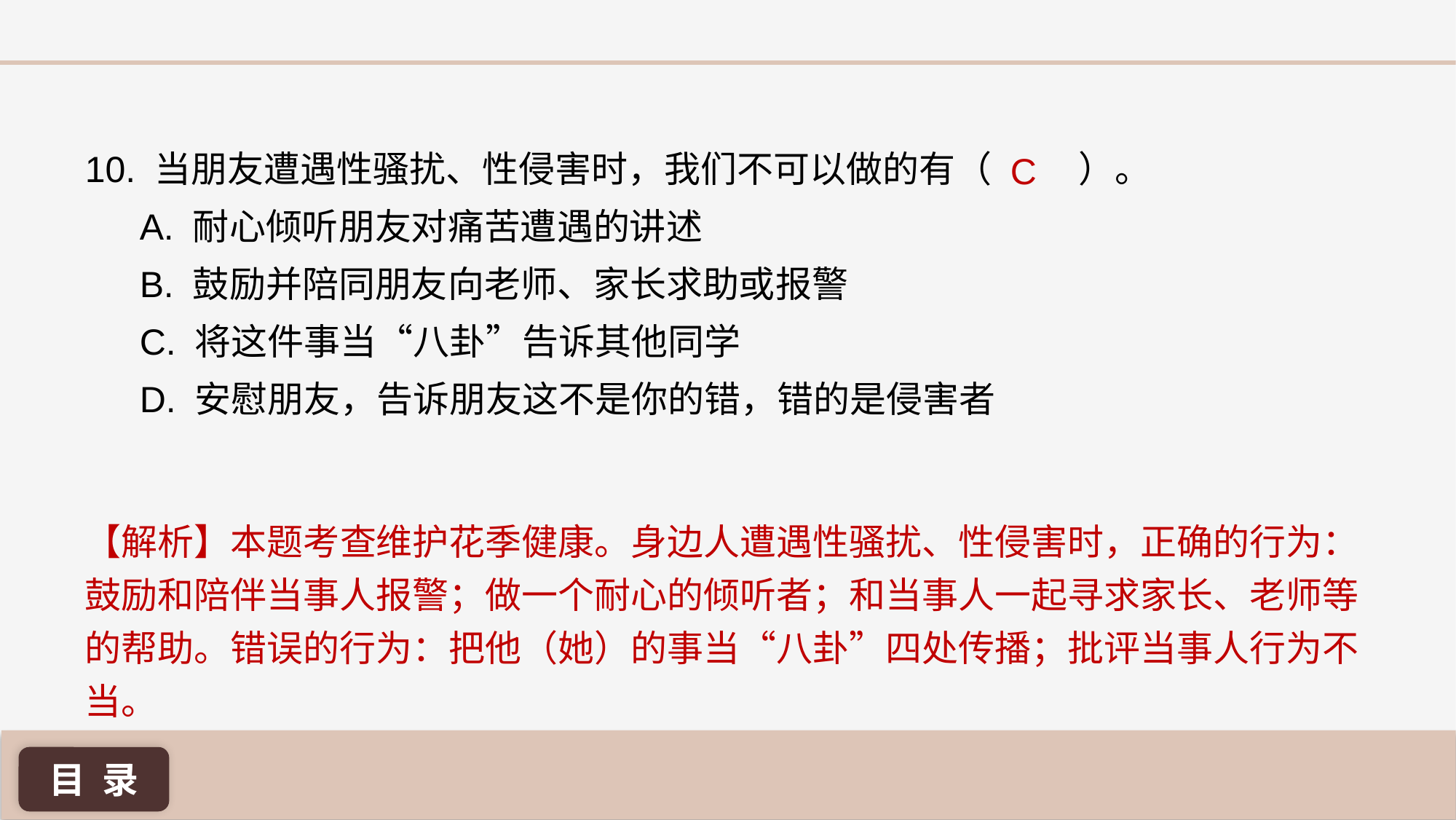

C
10. 当朋友遭遇性骚扰、性侵害时，我们不可以做的有（ 	        ）。
A. 耐心倾听朋友对痛苦遭遇的讲述
B. 鼓励并陪同朋友向老师、家长求助或报警
C. 将这件事当“八卦”告诉其他同学
D. 安慰朋友，告诉朋友这不是你的错，错的是侵害者
【解析】本题考查维护花季健康。身边人遭遇性骚扰、性侵害时，正确的行为：鼓励和陪伴当事人报警；做一个耐心的倾听者；和当事人一起寻求家长、老师等的帮助。错误的行为：把他（她）的事当“八卦”四处传播；批评当事人行为不当。